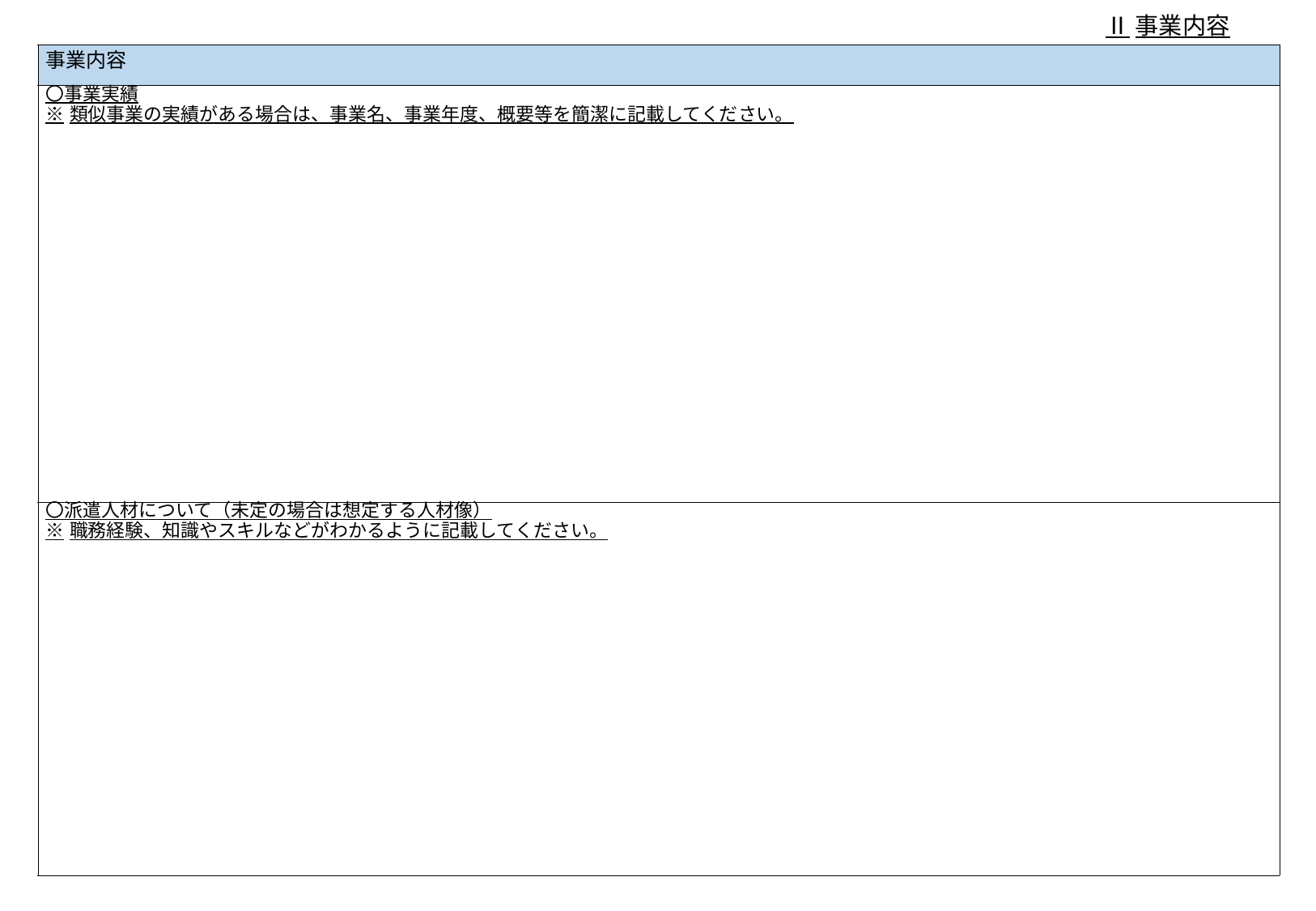

Ⅱ事業内容
| 事業内容 |
| --- |
| 〇事業実績 ※類似事業の実績がある場合は、事業名、事業年度、概要等を簡潔に記載してください。 |
| 〇派遣人材について（未定の場合は想定する人材像） ※職務経験、知識やスキルなどがわかるように記載してください。 |